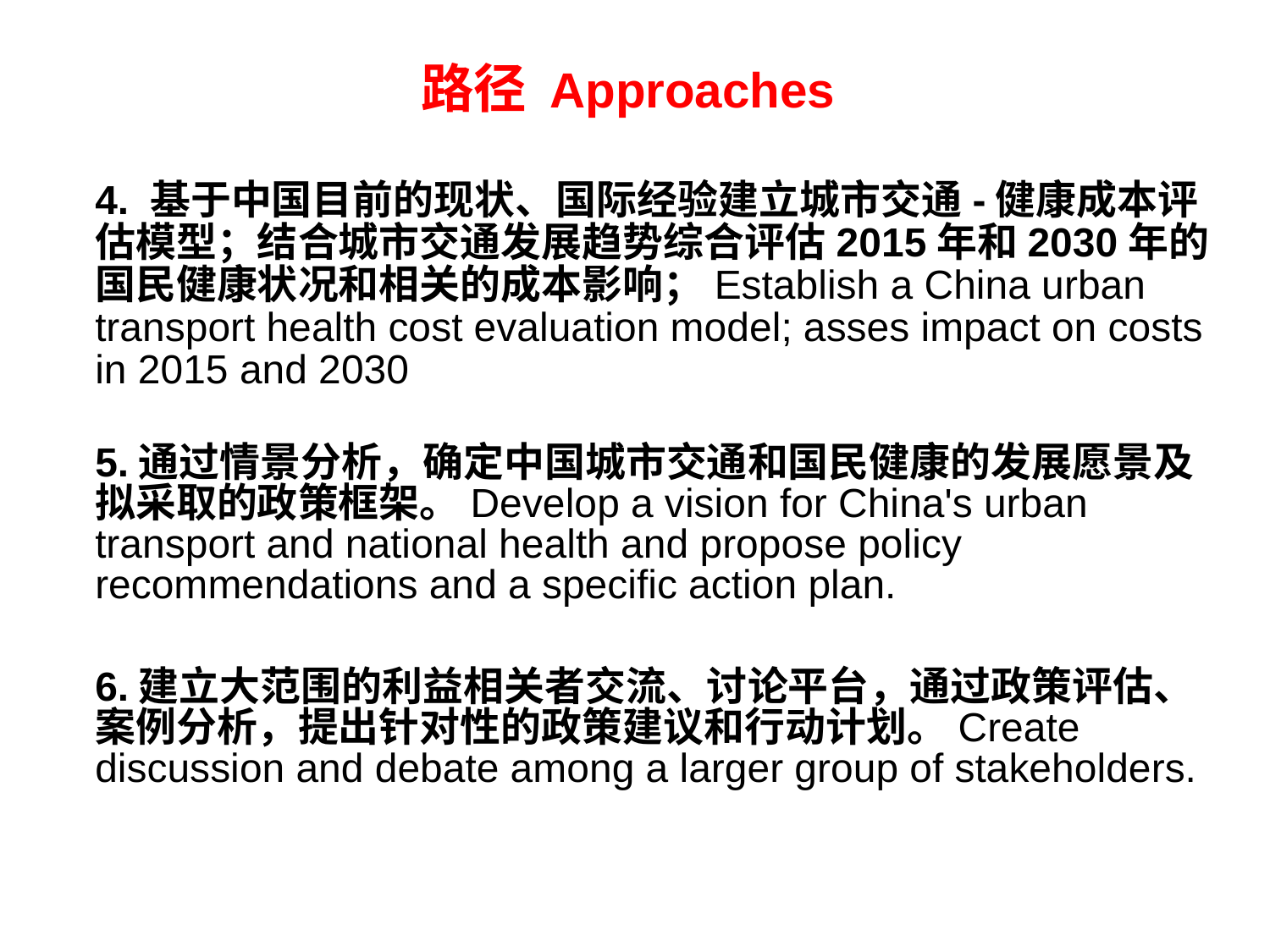

路径 Approaches
4. 基于中国目前的现状、国际经验建立城市交通-健康成本评估模型；结合城市交通发展趋势综合评估2015年和2030年的国民健康状况和相关的成本影响；Establish a China urban transport health cost evaluation model; asses impact on costs in 2015 and 2030

5.通过情景分析，确定中国城市交通和国民健康的发展愿景及拟采取的政策框架。Develop a vision for China's urban transport and national health and propose policy recommendations and a specific action plan.

6.建立大范围的利益相关者交流、讨论平台，通过政策评估、案例分析，提出针对性的政策建议和行动计划。Create discussion and debate among a larger group of stakeholders.